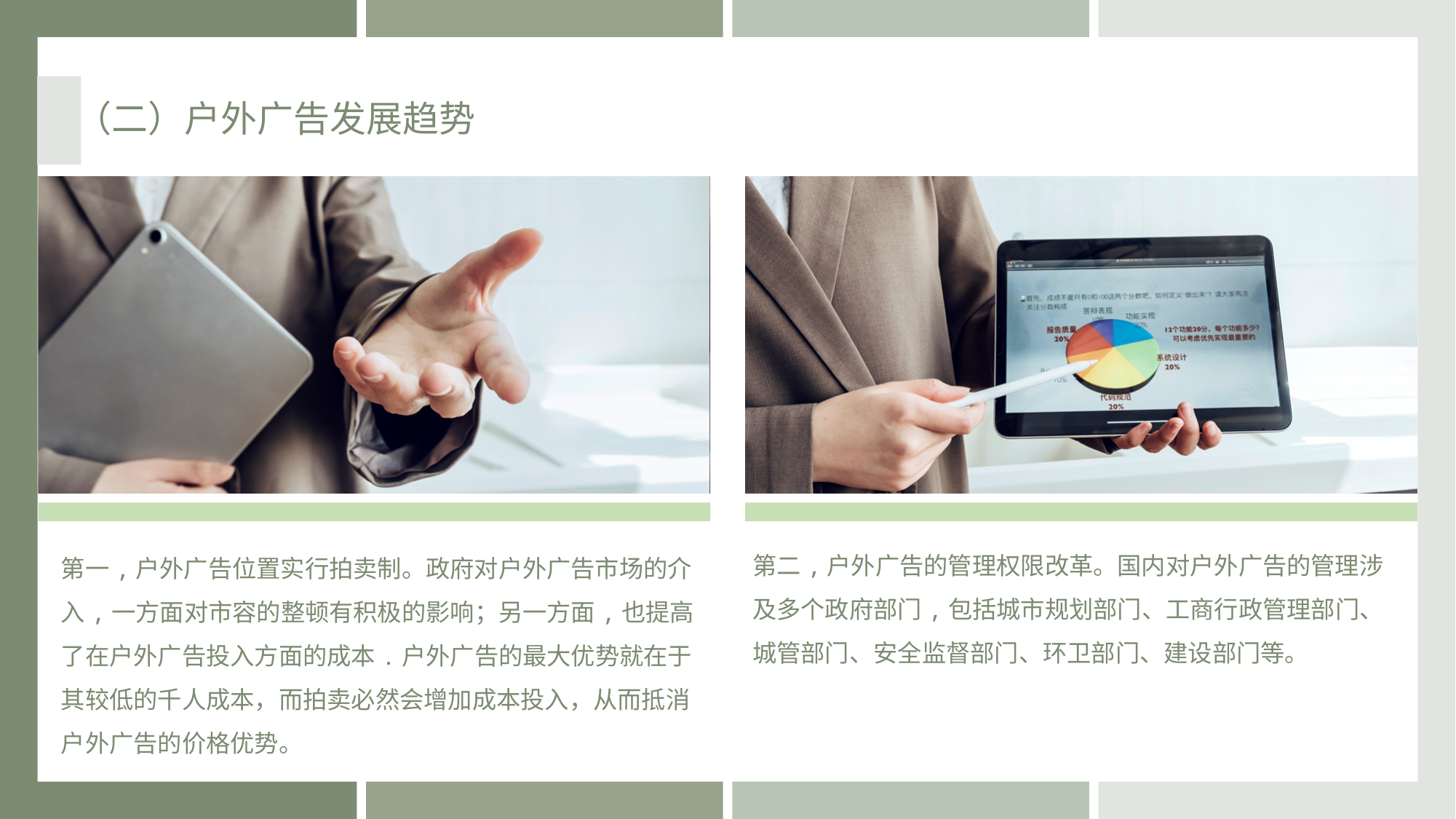

（二）户外广告发展趋势

第二,户外广告的管理权限改革。国内对户外广告的管理涉及多个政府部门,包括城市规划部门、工商行政管理部门、城管部门、安全监督部门、环卫部门、建设部门等。
第一,户外广告位置实行拍卖制。政府对户外广告市场的介入,一方面对市容的整顿有积极的影响；另一方面,也提高了在户外广告投入方面的成本.户外广告的最大优势就在于其较低的千人成本，而拍卖必然会增加成本投入，从而抵消户外广告的价格优势。